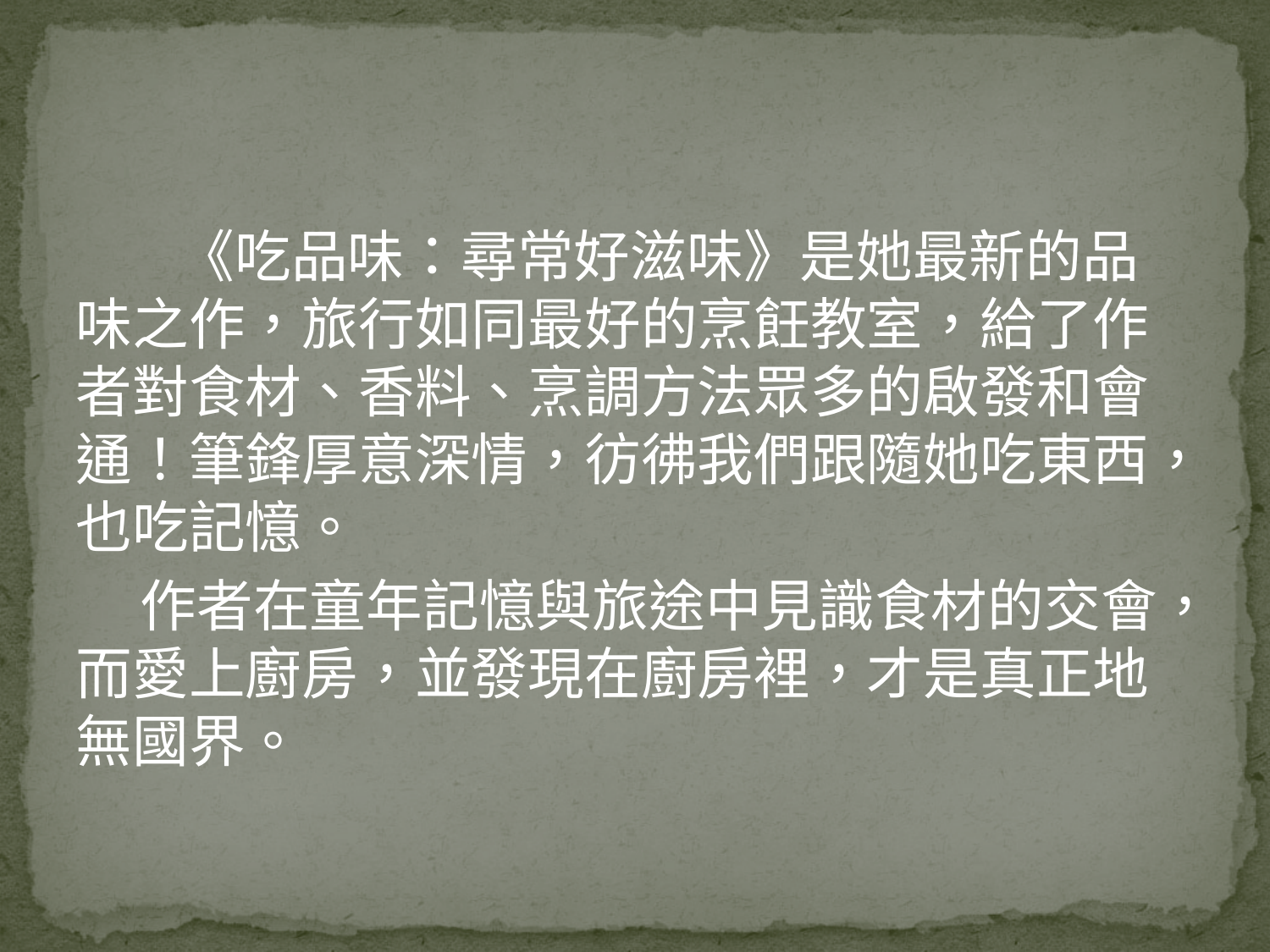

#

       《吃品味：尋常好滋味》是她最新的品味之作，旅行如同最好的烹飪教室，給了作者對食材、香料、烹調方法眾多的啟發和會通！筆鋒厚意深情，彷彿我們跟隨她吃東西，也吃記憶。
    作者在童年記憶與旅途中見識食材的交會，而愛上廚房，並發現在廚房裡，才是真正地無國界。